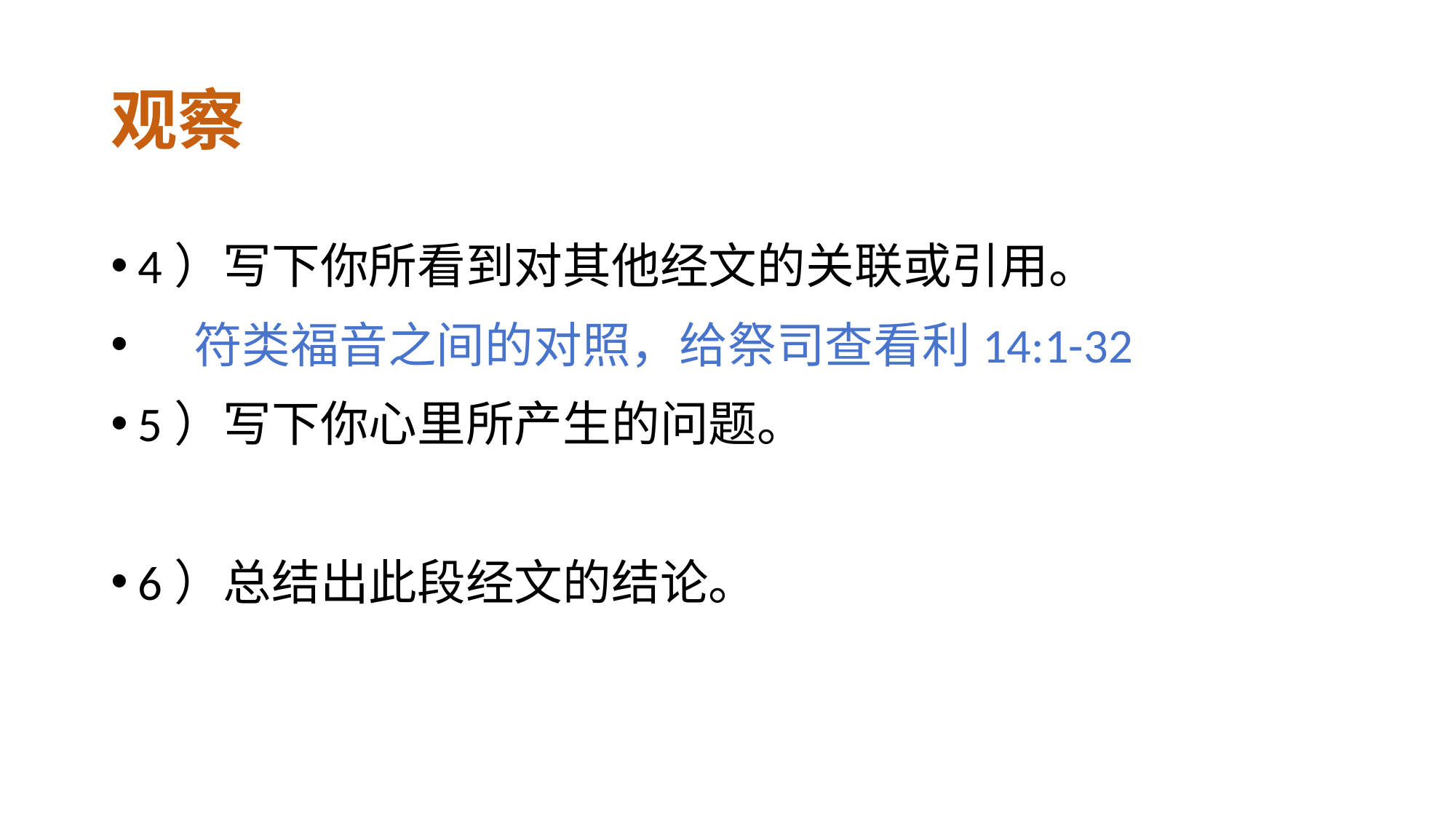

# 观察
4）写下你所看到对其他经文的关联或引用。
    符类福音之间的对照，给祭司查看利14:1-32
5）写下你心里所产生的问题。

6）总结出此段经文的结论。